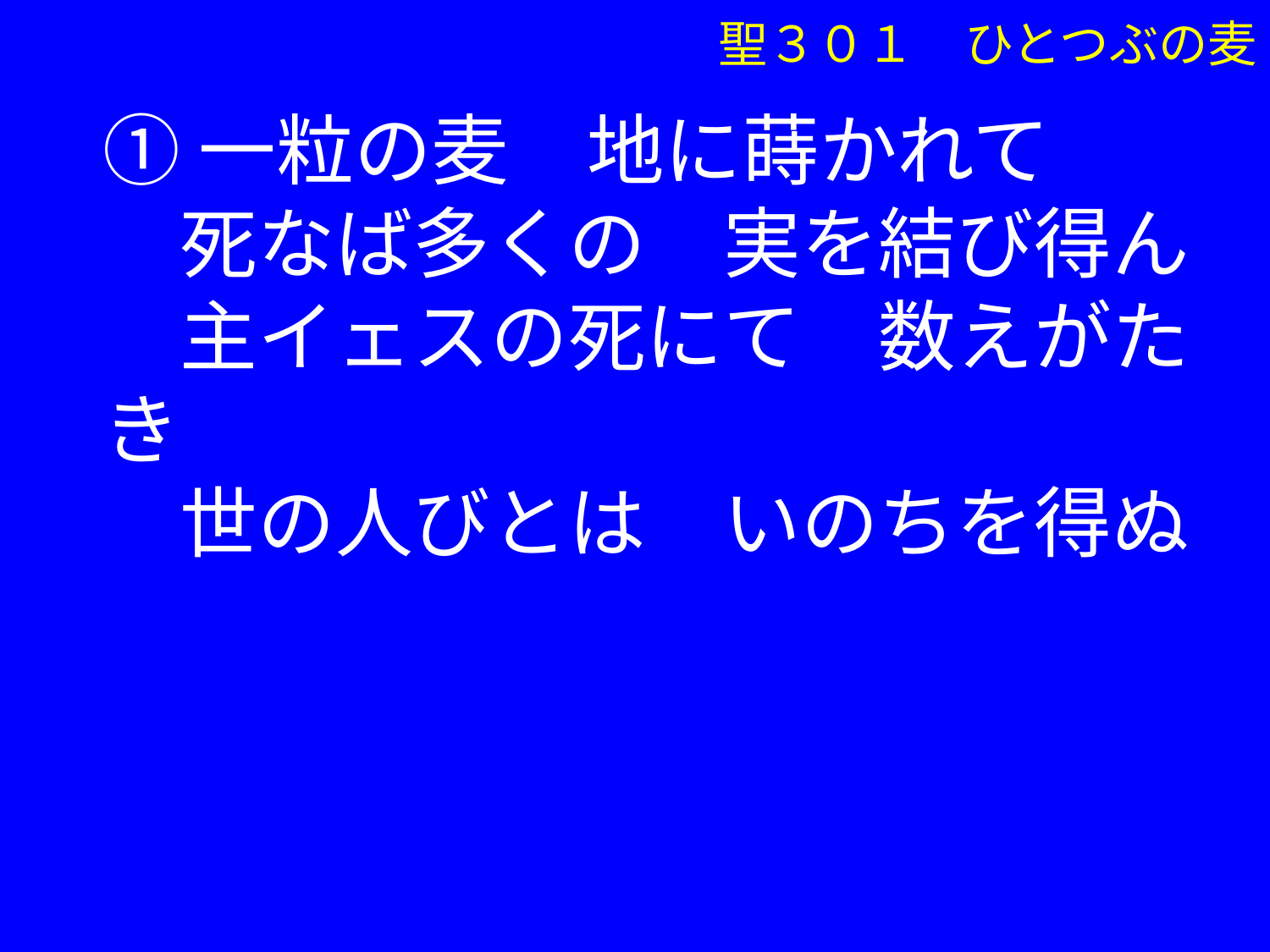

①一粒の麦　地に蒔かれて
　死なば多くの　実を結び得ん
　主イェスの死にて　数えがたき
　世の人びとは　いのちを得ぬ
聖３０１　ひとつぶの麦